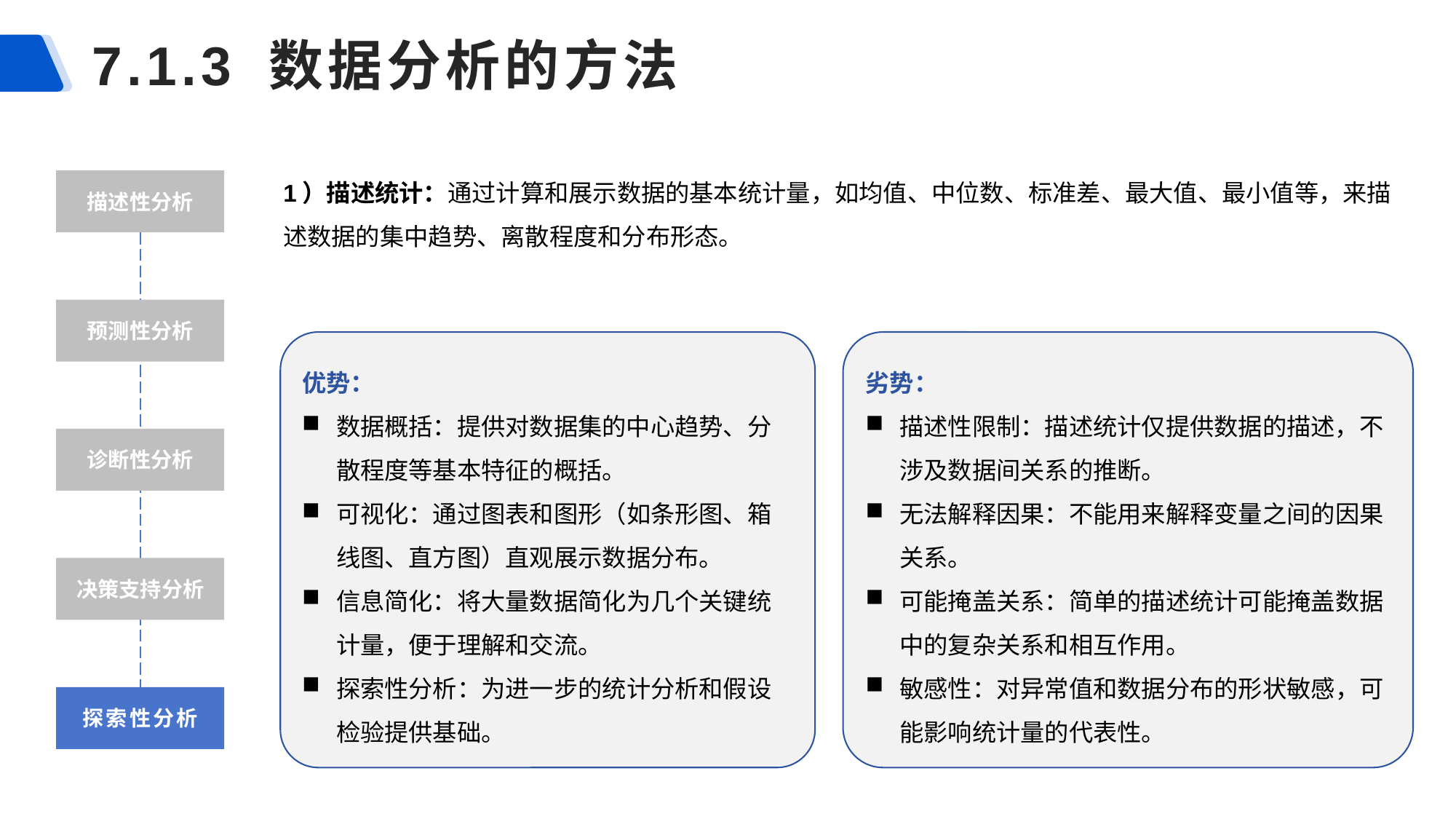

# 7.1.3 数据分析的方法
1）描述统计：通过计算和展示数据的基本统计量，如均值、中位数、标准差、最大值、最小值等，来描述数据的集中趋势、离散程度和分布形态。
描述性分析
预测性分析
优势：
数据概括：提供对数据集的中心趋势、分散程度等基本特征的概括。
可视化：通过图表和图形（如条形图、箱线图、直方图）直观展示数据分布。
信息简化：将大量数据简化为几个关键统计量，便于理解和交流。
探索性分析：为进一步的统计分析和假设检验提供基础。
劣势：
描述性限制：描述统计仅提供数据的描述，不涉及数据间关系的推断。
无法解释因果：不能用来解释变量之间的因果关系。
可能掩盖关系：简单的描述统计可能掩盖数据中的复杂关系和相互作用。
敏感性：对异常值和数据分布的形状敏感，可能影响统计量的代表性。
诊断性分析
决策支持分析
探索性分析